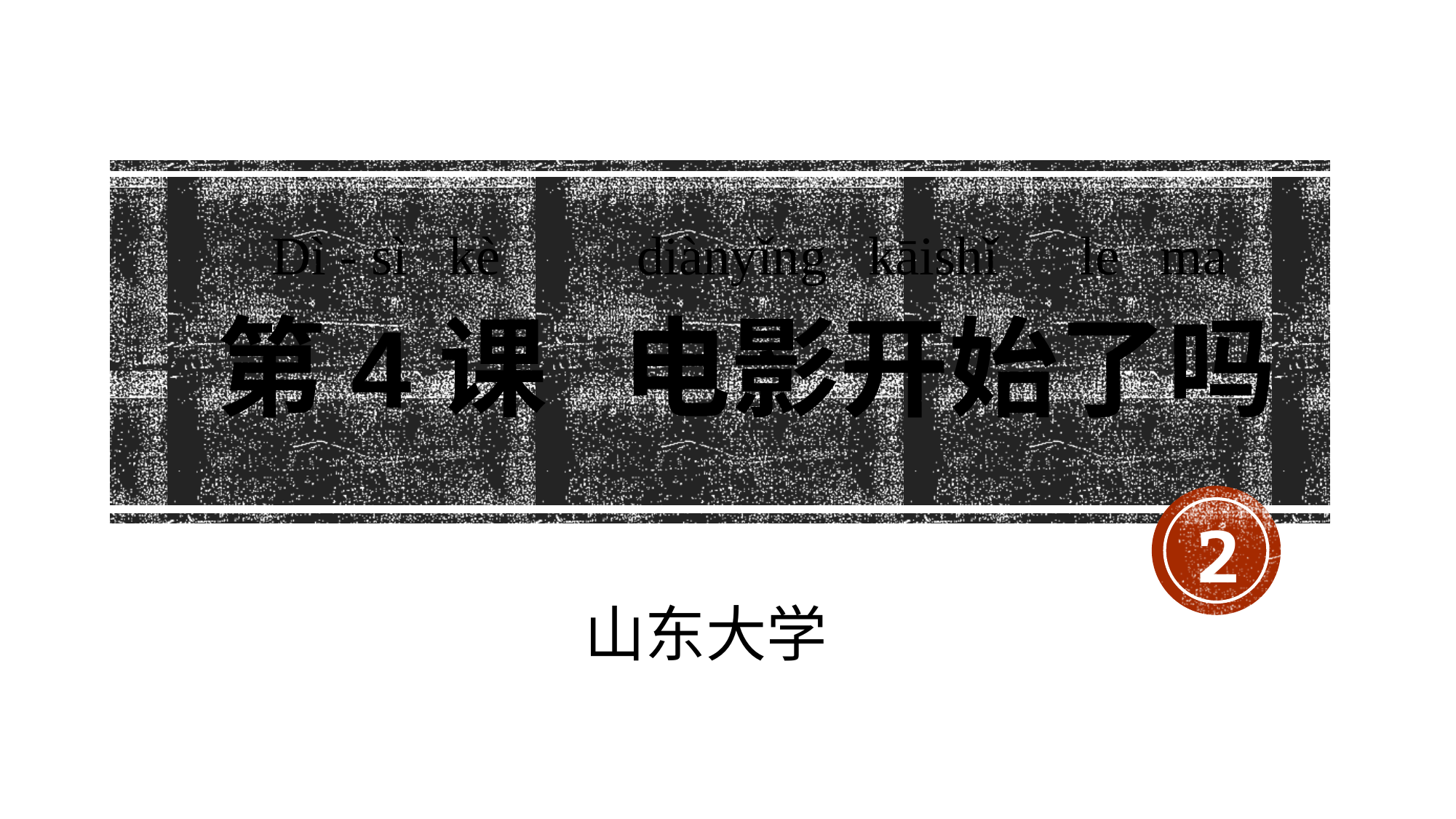

Dì - sì   kè          diànyǐng   kāishǐ      le   ma
# 第4课   电影开始了吗
2
山东大学